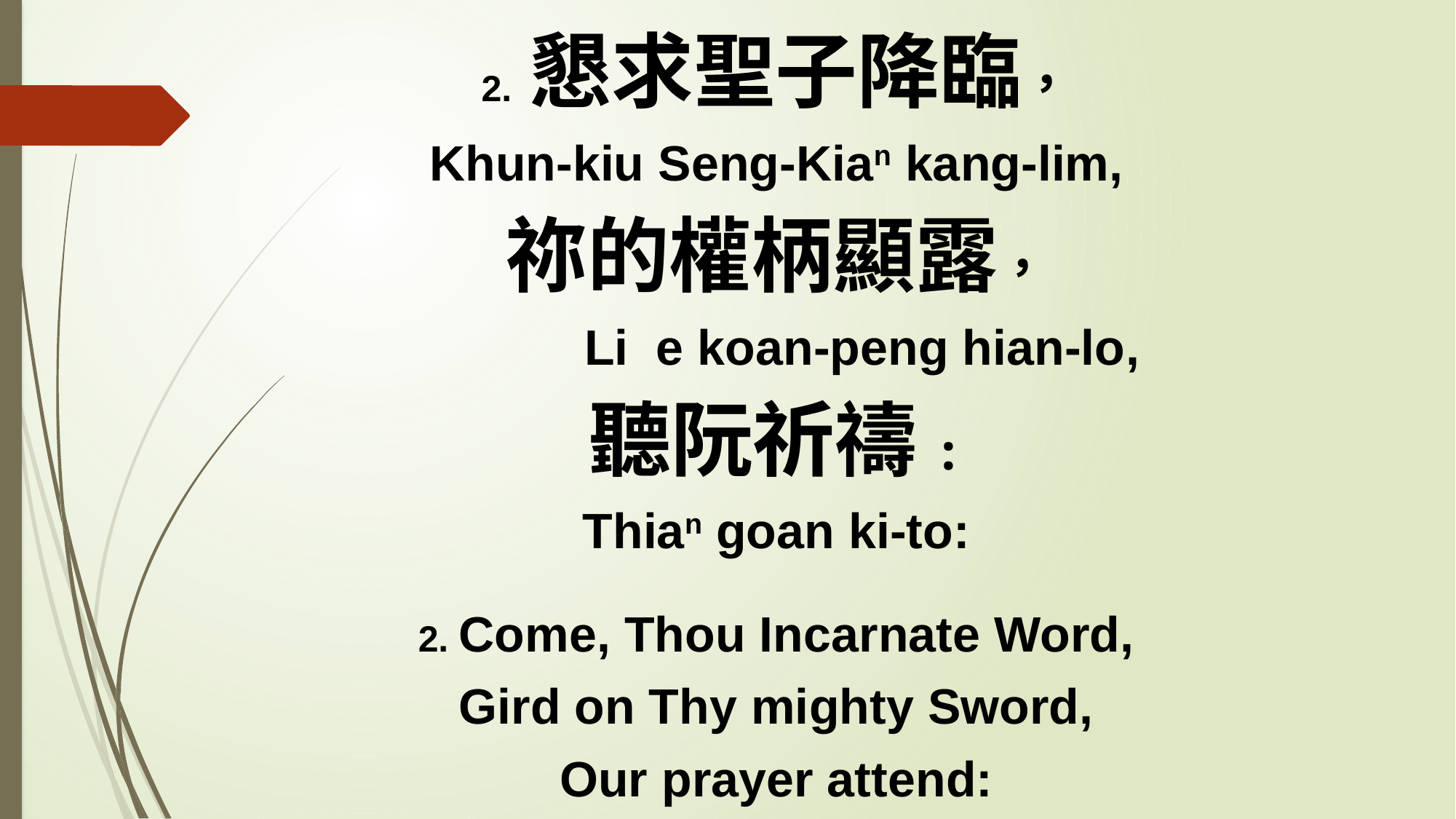

2. 懇求聖子降臨，
Khun-kiu Seng-Kian kang-lim,
祢的權柄顯露，
                          Li  e koan-peng hian-lo,
聽阮祈禱:
Thian goan ki-to:

2. Come, Thou Incarnate Word,
Gird on Thy mighty Sword,
Our prayer attend: